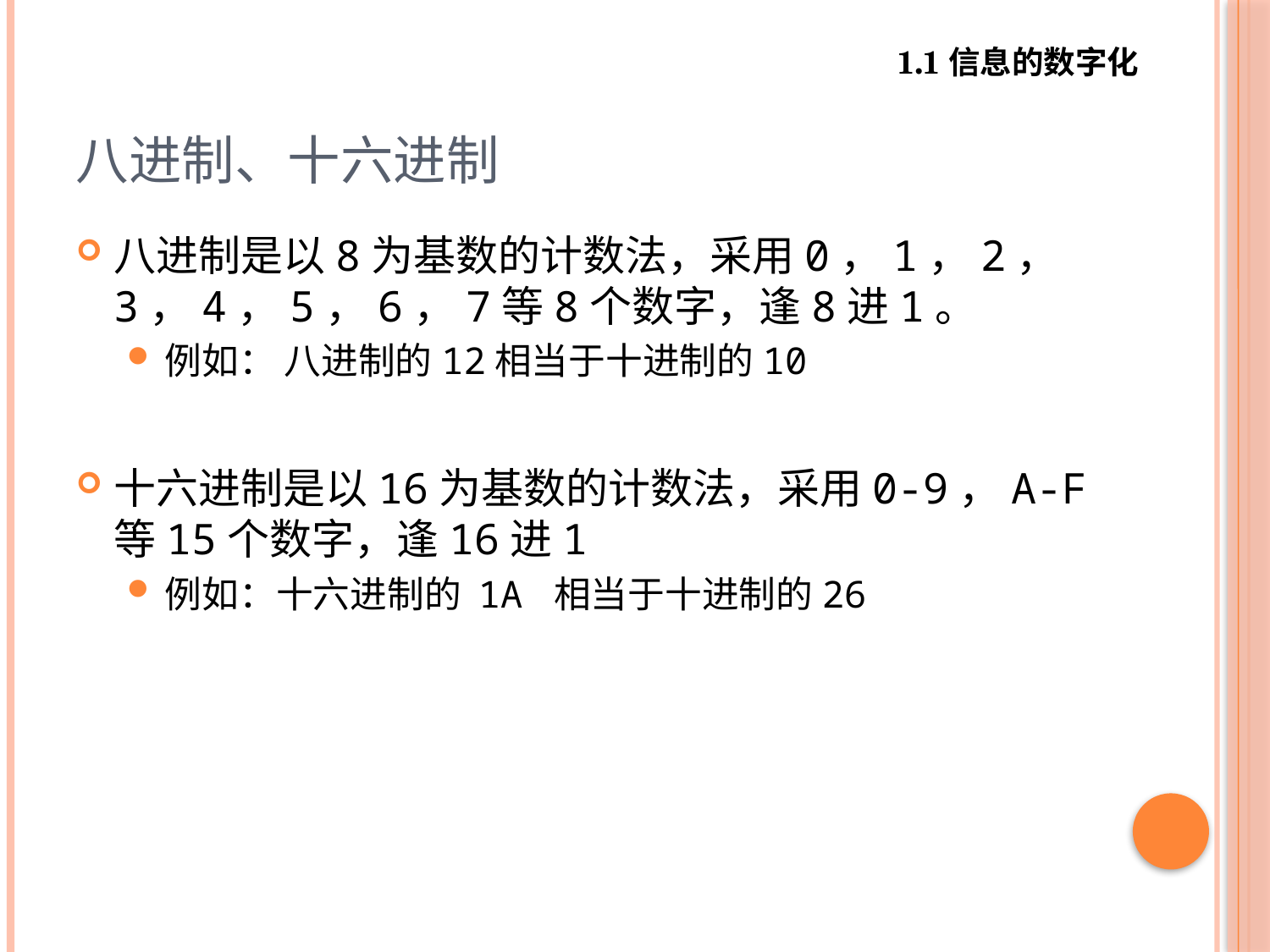

1.1信息的数字化
# 八进制、十六进制
八进制是以8为基数的计数法，采用0，1，2，3，4，5，6，7等8个数字，逢8进1。
例如： 八进制的12相当于十进制的10

十六进制是以16为基数的计数法，采用0-9，A-F等15个数字，逢16进1
例如：十六进制的 1A 相当于十进制的26